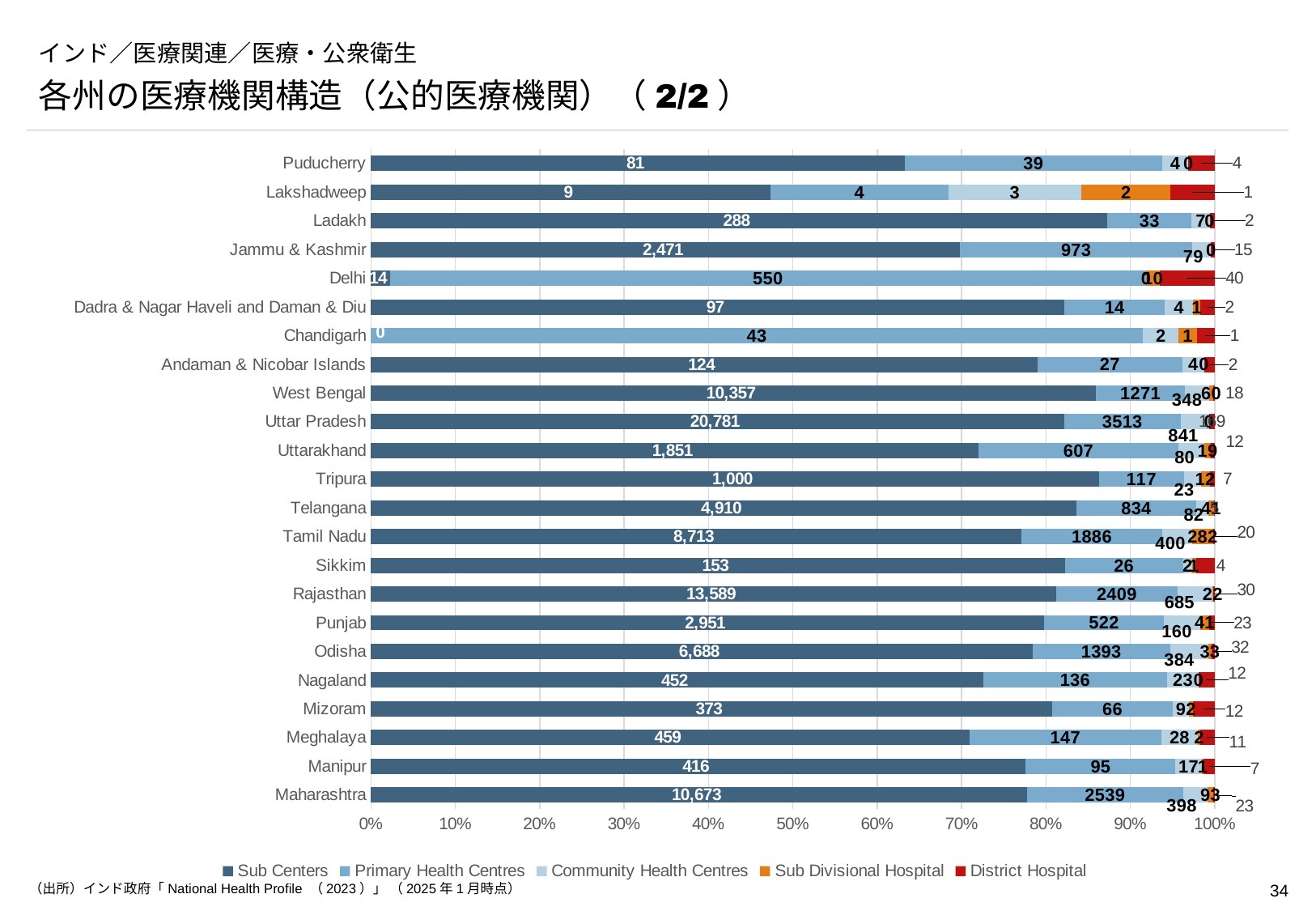

# インド／医療関連／医療・公衆衛生
各州の医療機関構造（公的医療機関）（2/2）

### Chart

| Category | Sub Centers | Primary Health Centres | Community Health Centres | Sub Divisional Hospital | District Hospital |
|---|---|---|---|---|---|
| Maharashtra | 10673.0 | 2539.0 | 398.0 | 93.0 | 23.0 |
| Manipur | 416.0 | 95.0 | 17.0 | 1.0 | 7.0 |
| Meghalaya | 459.0 | 147.0 | 28.0 | 2.0 | 11.0 |
| Mizoram | 373.0 | 66.0 | 9.0 | 2.0 | 12.0 |
| Nagaland | 452.0 | 136.0 | 23.0 | 0.0 | 12.0 |
| Odisha | 6688.0 | 1393.0 | 384.0 | 33.0 | 32.0 |
| Punjab | 2951.0 | 522.0 | 160.0 | 41.0 | 23.0 |
| Rajasthan | 13589.0 | 2409.0 | 685.0 | 22.0 | 30.0 |
| Sikkim | 153.0 | 26.0 | 2.0 | 1.0 | 4.0 |
| Tamil Nadu | 8713.0 | 1886.0 | 400.0 | 282.0 | 20.0 |
| Telangana | 4910.0 | 834.0 | 82.0 | 41.0 | 5.0 |
| Tripura | 1000.0 | 117.0 | 23.0 | 12.0 | 7.0 |
| Uttarakhand | 1851.0 | 607.0 | 80.0 | 19.0 | 12.0 |
| Uttar Pradesh | 20781.0 | 3513.0 | 841.0 | 0.0 | 169.0 |
| West Bengal | 10357.0 | 1271.0 | 348.0 | 60.0 | 18.0 |
| Andaman & Nicobar Islands | 124.0 | 27.0 | 4.0 | 0.0 | 2.0 |
| Chandigarh | 0.0 | 43.0 | 2.0 | 1.0 | 1.0 |
| Dadra & Nagar Haveli and Daman & Diu | 97.0 | 14.0 | 4.0 | 1.0 | 2.0 |
| Delhi | 14.0 | 550.0 | 0.0 | 10.0 | 40.0 |
| Jammu & Kashmir | 2471.0 | 973.0 | 79.0 | 0.0 | 15.0 |
| Ladakh | 288.0 | 33.0 | 7.0 | 0.0 | 2.0 |
| Lakshadweep | 9.0 | 4.0 | 3.0 | 2.0 | 1.0 |
| Puducherry | 81.0 | 39.0 | 4.0 | 0.0 | 4.0 |
（出所）インド政府「National Health Profile （2023）」 （2025年1月時点）